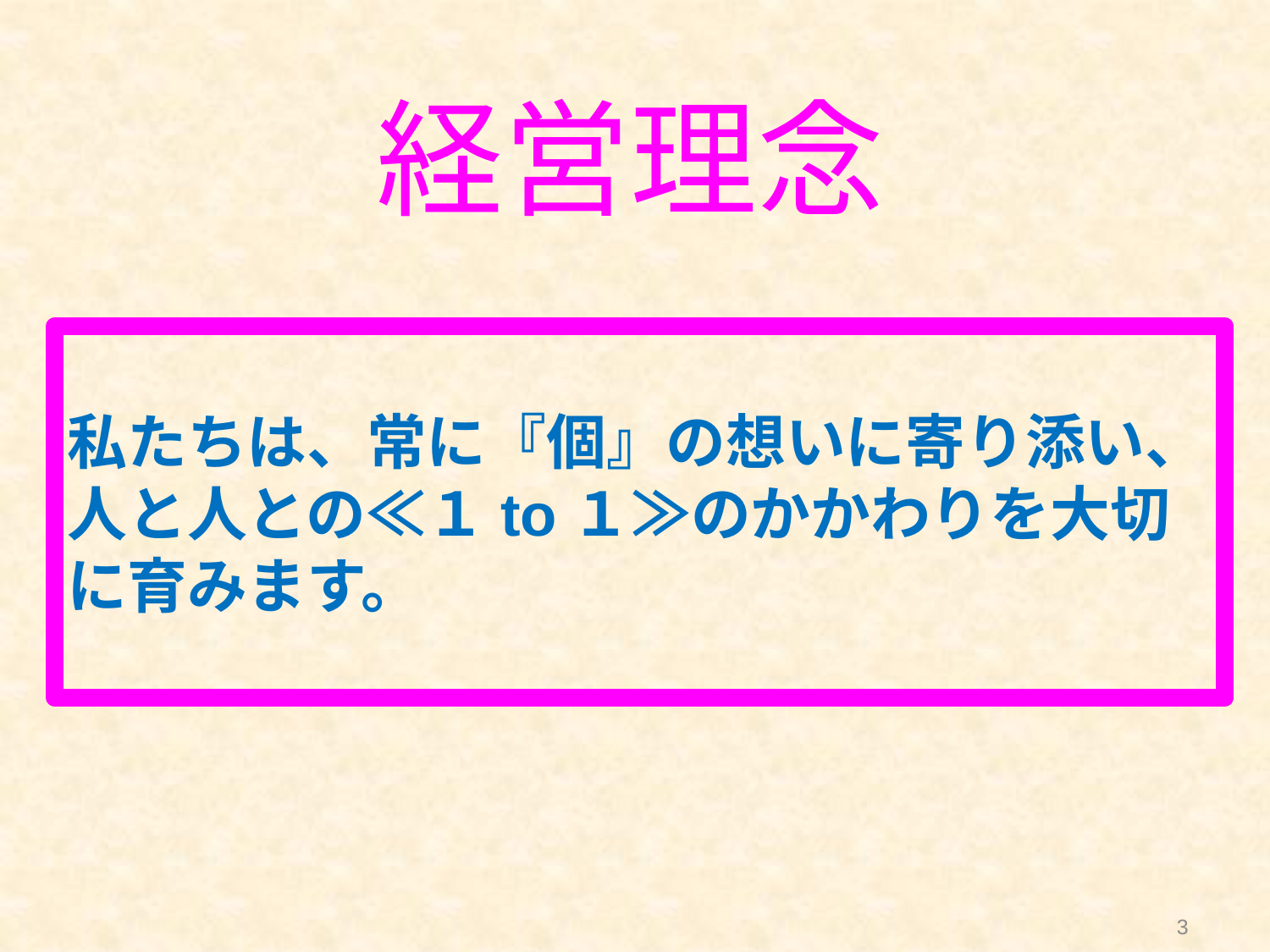

# 経営理念

私たちは、常に『個』の想いに寄り添い、人と人との≪１to１≫のかかわりを大切に育みます。

3